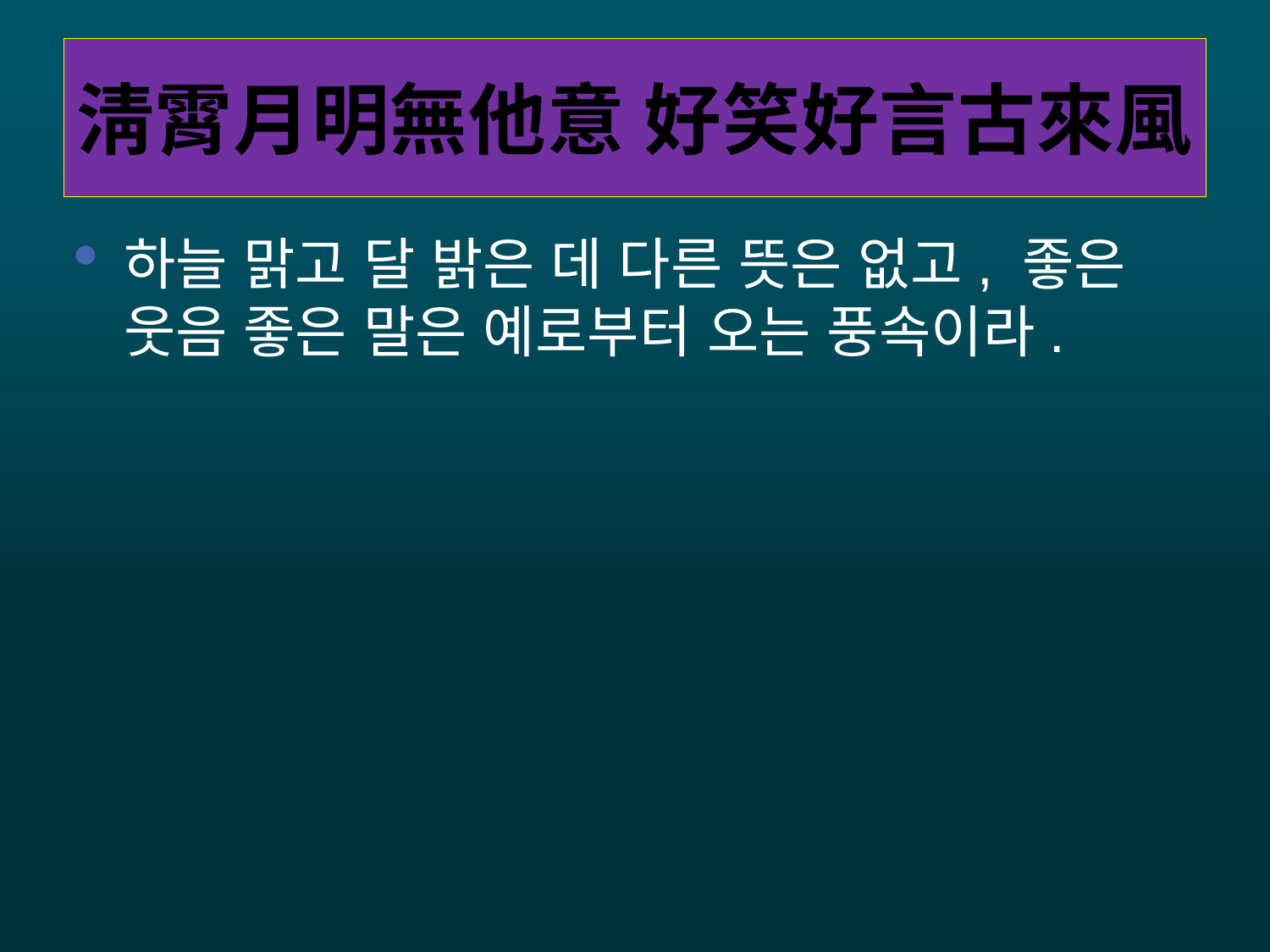

# 淸霄月明無他意 好笑好言古來風
하늘 맑고 달 밝은 데 다른 뜻은 없고, 좋은 웃음 좋은 말은 예로부터 오는 풍속이라.